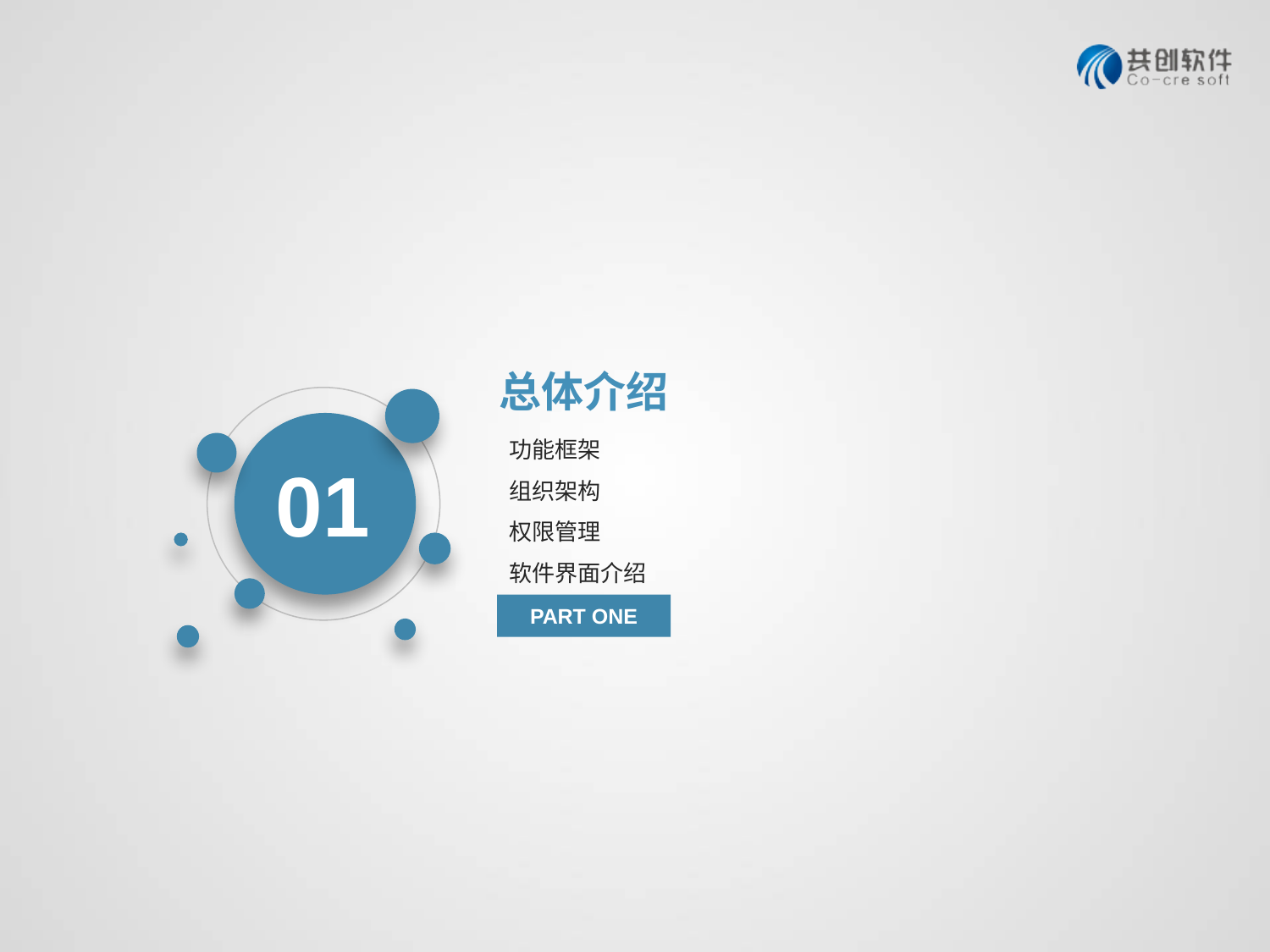

总体介绍

01

PART ONE

功能框架
组织架构
权限管理
软件界面介绍